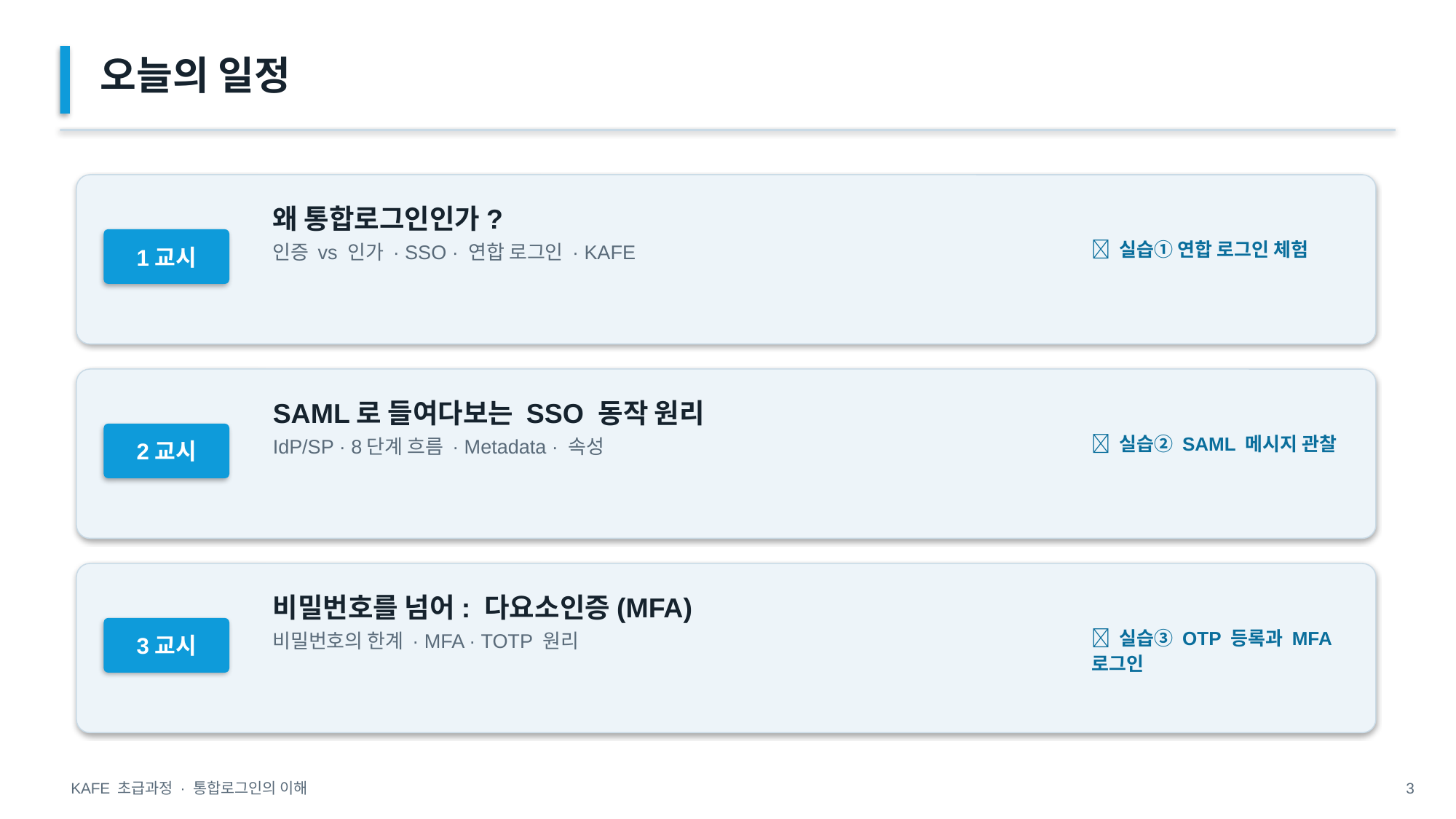

오늘의 일정

왜 통합로그인인가?
인증 vs 인가 · SSO · 연합 로그인 · KAFE
1교시
🧪 실습① 연합 로그인 체험

SAML로 들여다보는 SSO 동작 원리
IdP/SP · 8단계 흐름 · Metadata · 속성
2교시
🧪 실습② SAML 메시지 관찰

비밀번호를 넘어: 다요소인증(MFA)
비밀번호의 한계 · MFA · TOTP 원리
3교시
🧪 실습③ OTP 등록과 MFA 로그인
KAFE 초급과정 · 통합로그인의 이해
3